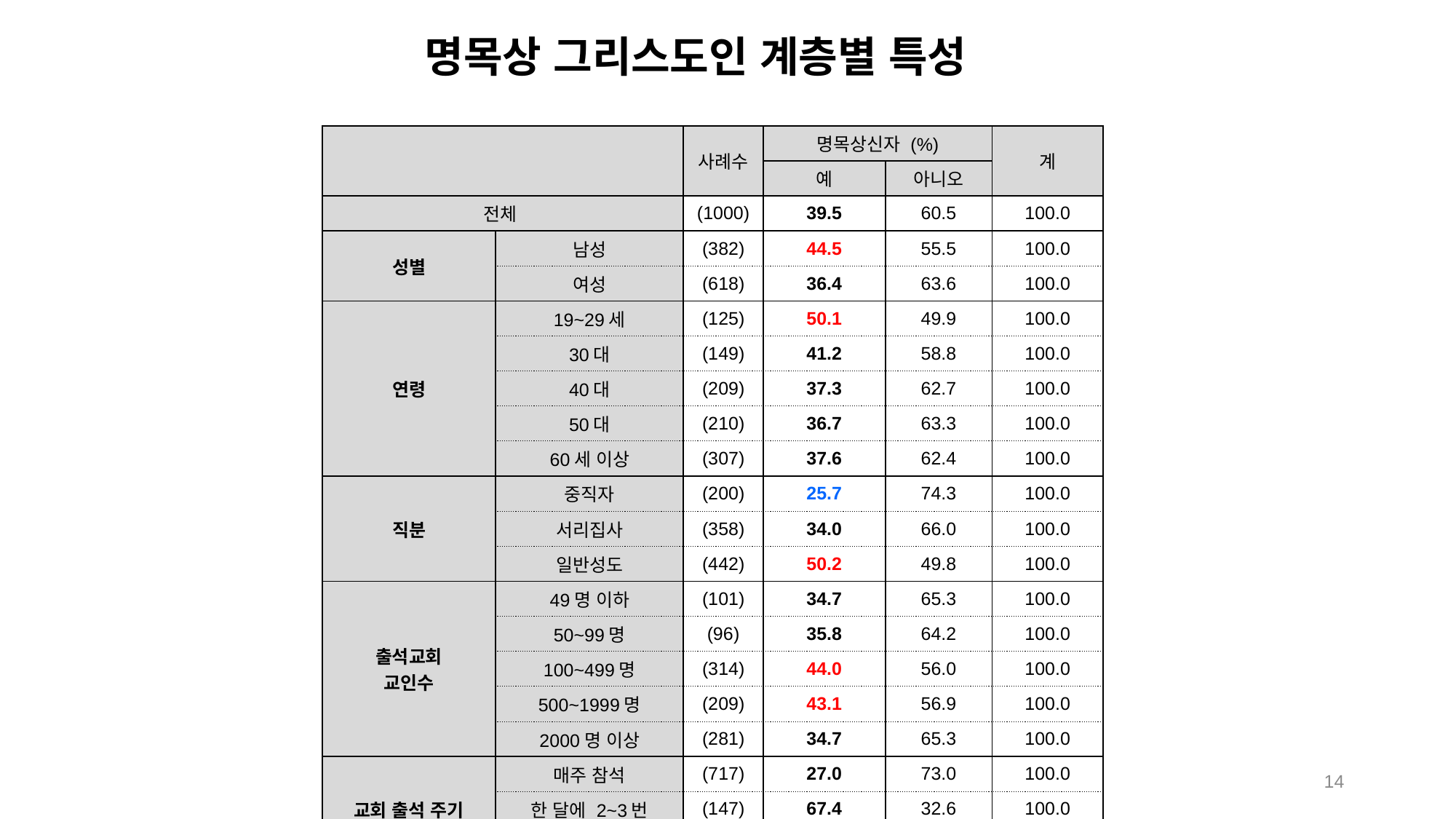

명목상 그리스도인 계층별 특성
|  |  | 사례수 | 명목상신자 (%) |  | 계 |
| --- | --- | --- | --- | --- | --- |
|  |  |  | 예 | 아니오 |  |
| 전체 |  | (1000) | 39.5 | 60.5 | 100.0 |
| 성별 | 남성 | (382) | 44.5 | 55.5 | 100.0 |
|  | 여성 | (618) | 36.4 | 63.6 | 100.0 |
| 연령 | 19~29세 | (125) | 50.1 | 49.9 | 100.0 |
|  | 30대 | (149) | 41.2 | 58.8 | 100.0 |
|  | 40대 | (209) | 37.3 | 62.7 | 100.0 |
|  | 50대 | (210) | 36.7 | 63.3 | 100.0 |
|  | 60세 이상 | (307) | 37.6 | 62.4 | 100.0 |
| 직분 | 중직자 | (200) | 25.7 | 74.3 | 100.0 |
|  | 서리집사 | (358) | 34.0 | 66.0 | 100.0 |
|  | 일반성도 | (442) | 50.2 | 49.8 | 100.0 |
| 출석교회 교인수 | 49명 이하 | (101) | 34.7 | 65.3 | 100.0 |
|  | 50~99명 | (96) | 35.8 | 64.2 | 100.0 |
|  | 100~499명 | (314) | 44.0 | 56.0 | 100.0 |
|  | 500~1999명 | (209) | 43.1 | 56.9 | 100.0 |
|  | 2000명 이상 | (281) | 34.7 | 65.3 | 100.0 |
| 교회 출석 주기 | 매주 참석 | (717) | 27.0 | 73.0 | 100.0 |
|  | 한 달에 2~3번 | (147) | 67.4 | 32.6 | 100.0 |
|  | 한 달에 1번 이하 | (135) | 75.1 | 24.9 | 100.0 |
14